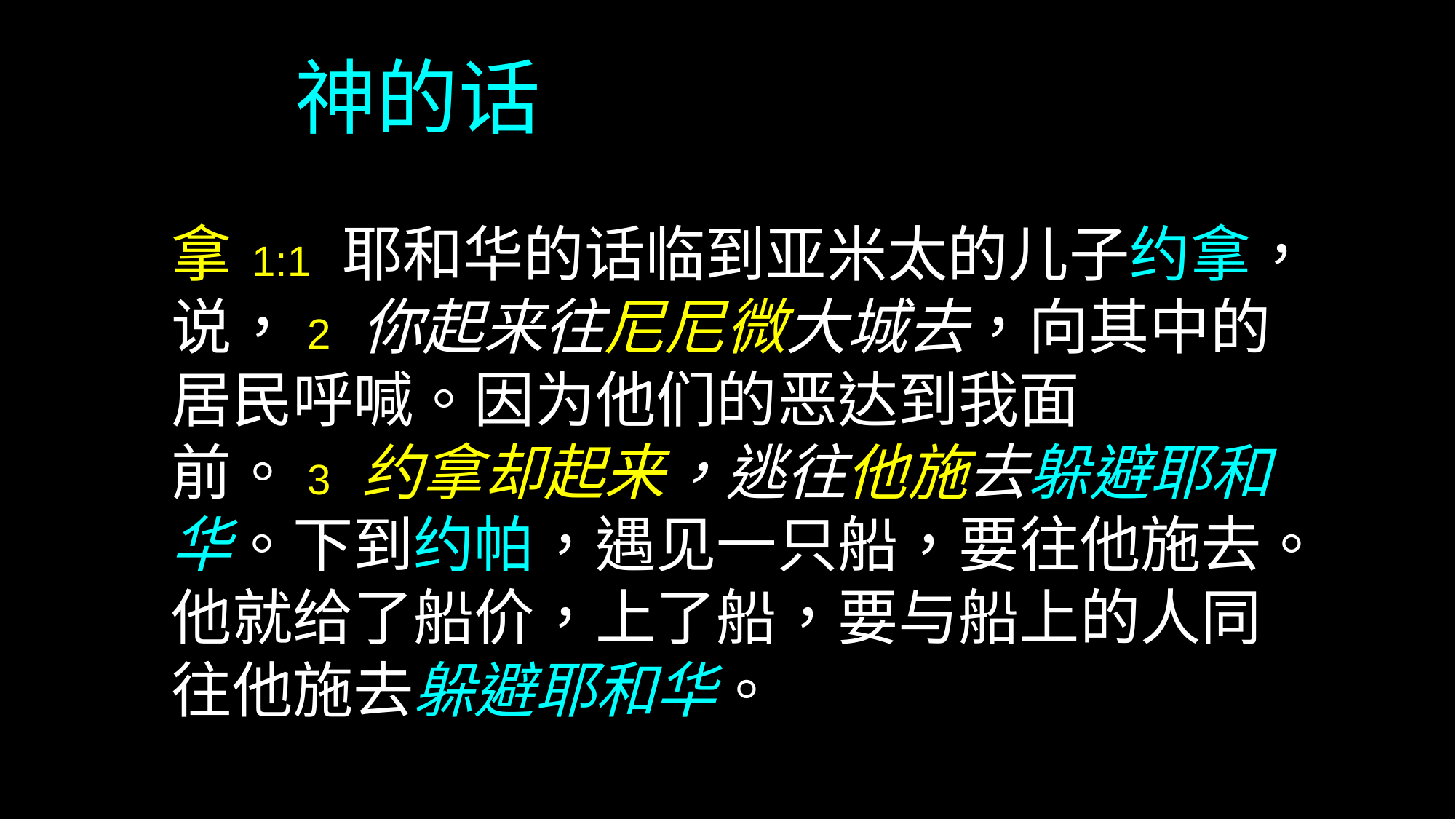

# 神的话

拿 1:1 耶和华的话临到亚米太的儿子约拿，说，2 你起来往尼尼微大城去，向其中的居民呼喊。因为他们的恶达到我面前。3 约拿却起来，逃往他施去躲避耶和华。下到约帕，遇见一只船，要往他施去。他就给了船价，上了船，要与船上的人同往他施去躲避耶和华。